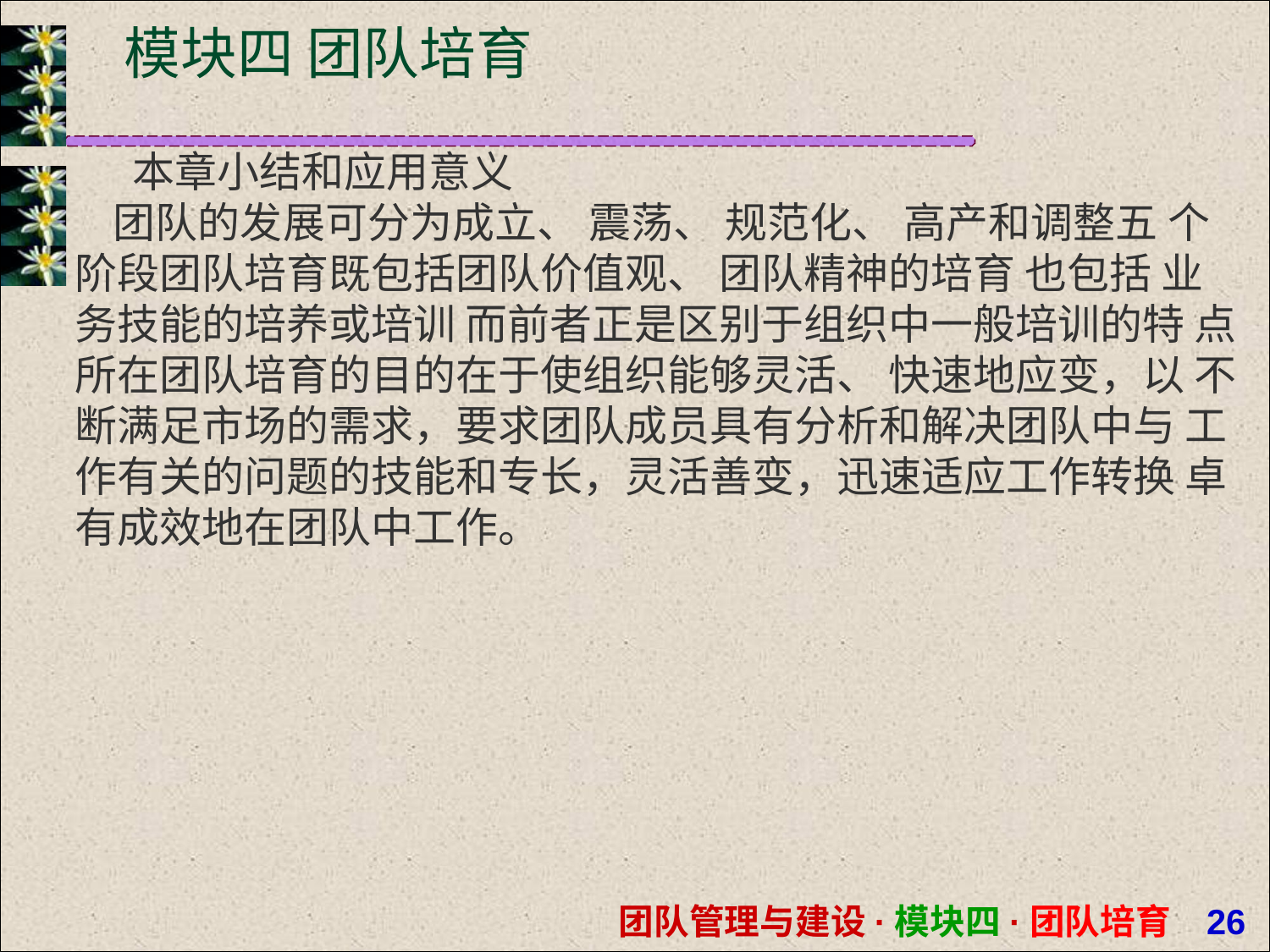

# 模块四 团队培育

     本章小结和应用意义
   团队的发展可分为成立、 震荡、 规范化、 高产和调整五 个阶段团队培育既包括团队价值观、 团队精神的培育 也包括 业务技能的培养或培训 而前者正是区别于组织中一般培训的特 点所在团队培育的目的在于使组织能够灵活、 快速地应变，以 不断满足市场的需求，要求团队成员具有分析和解决团队中与 工作有关的问题的技能和专长，灵活善变，迅速适应工作转换 卓有成效地在团队中工作。

团队管理与建设·模块四·团队培育 26